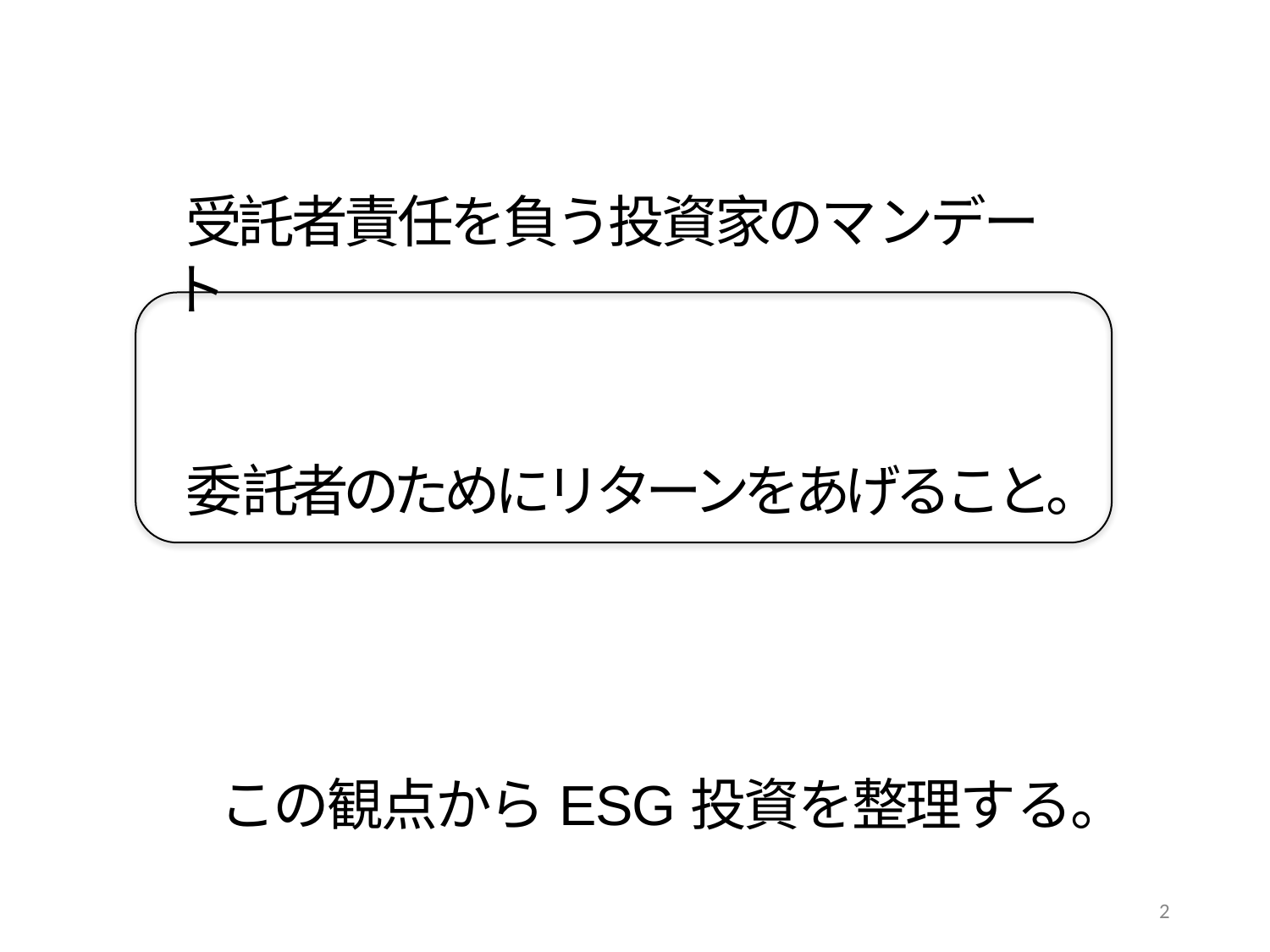

受託者責任を負う投資家のマンデート

委託者のためにリターンをあげること。

この観点からESG投資を整理する。

2